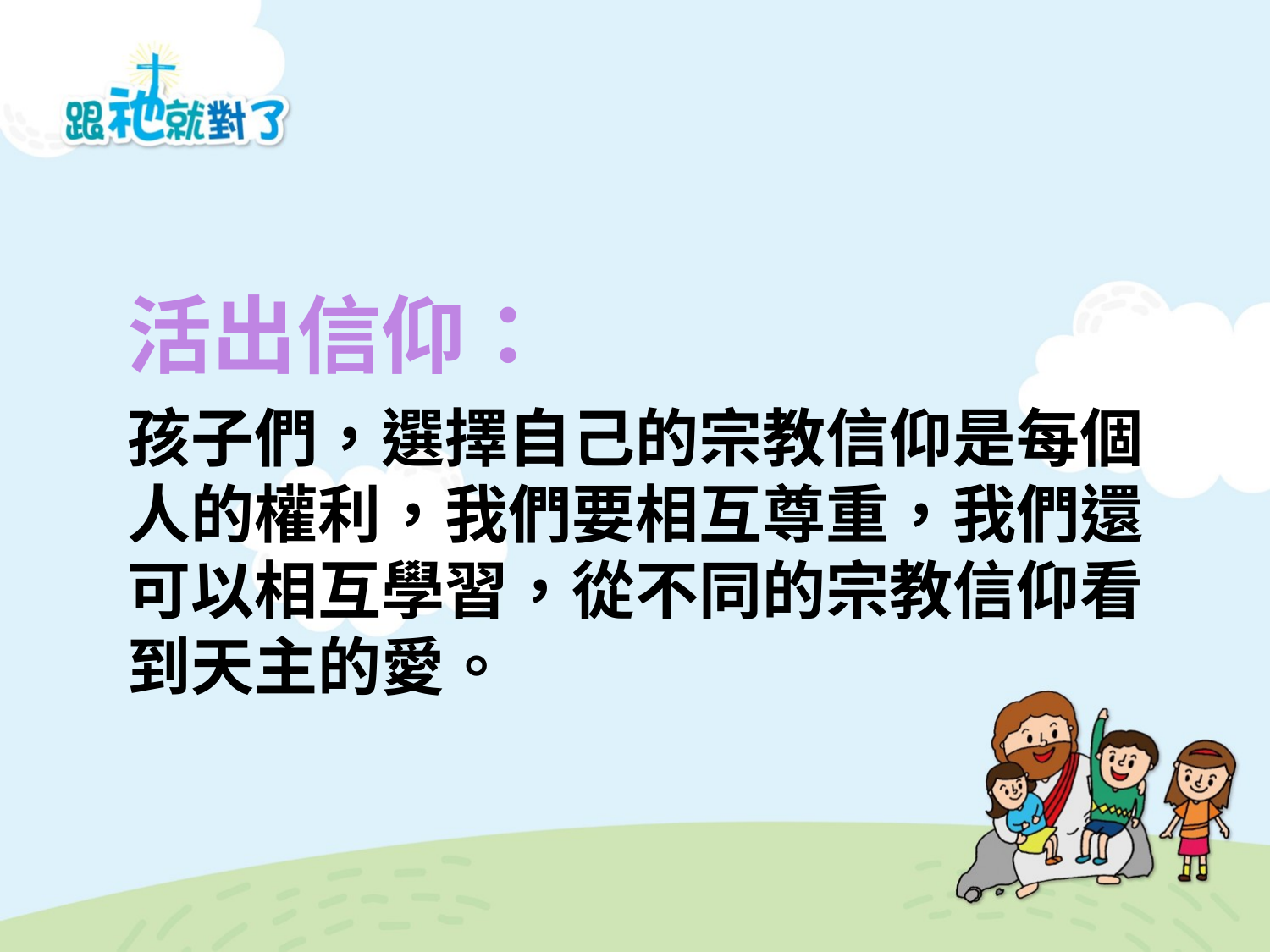

活出信仰：
孩子們，選擇自己的宗教信仰是每個人的權利，我們要相互尊重，我們還可以相互學習，從不同的宗教信仰看到天主的愛。